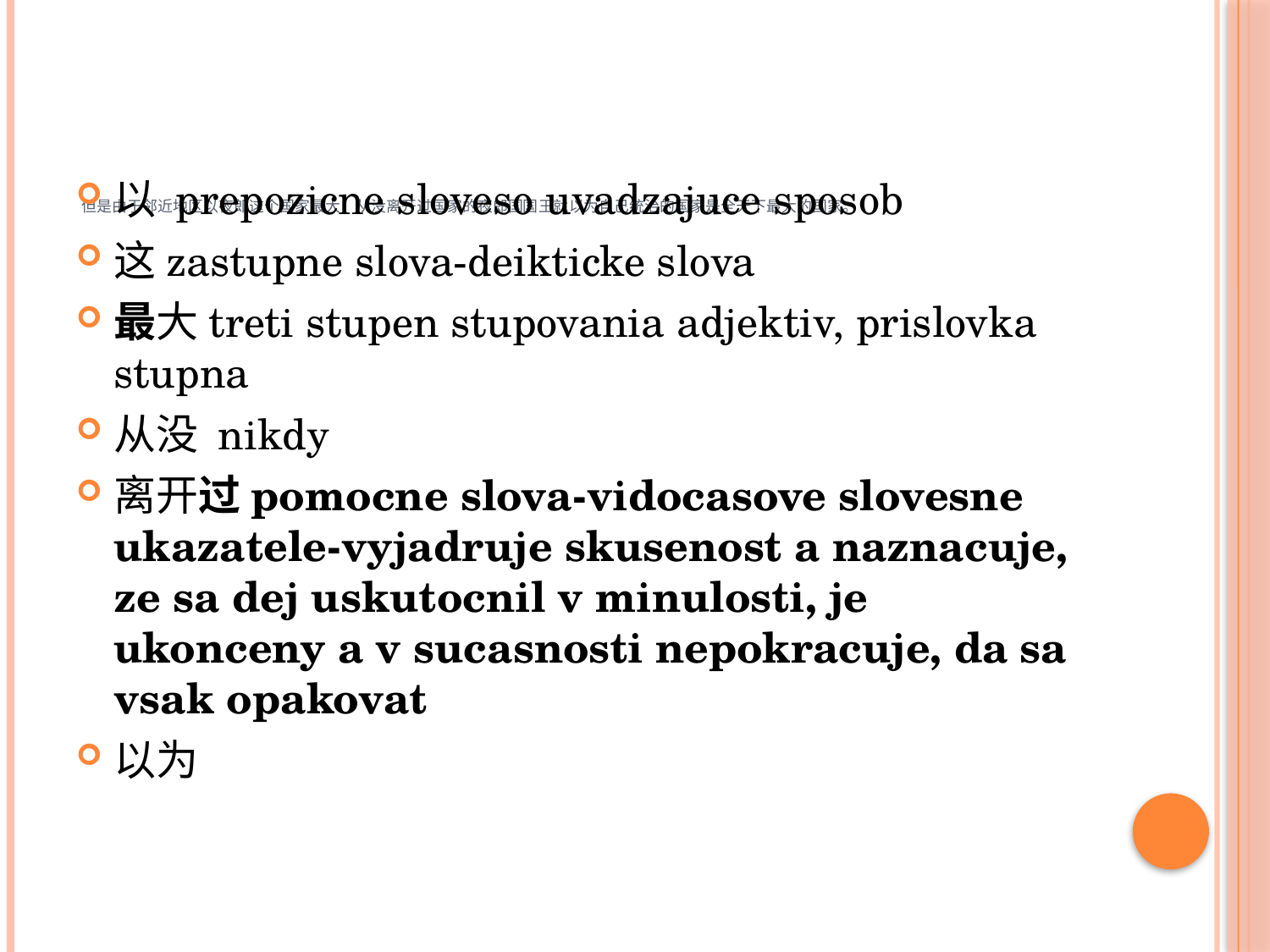

以 prepozicne sloveso uvadzajuce sposob
这zastupne slova-deikticke slova
最大treti stupen stupovania adjektiv, prislovka stupna
从没 nikdy
离开过pomocne slova-vidocasove slovesne ukazatele-vyjadruje skusenost a naznacuje, ze sa dej uskutocnil v minulosti, je ukonceny a v sucasnosti nepokracuje, da sa vsak opakovat
以为
# 但是由于邻近地区以夜郎这个国家最大，从没离开过国家的夜郎国国王就以为自己统治的国家是全天下最大的国家。